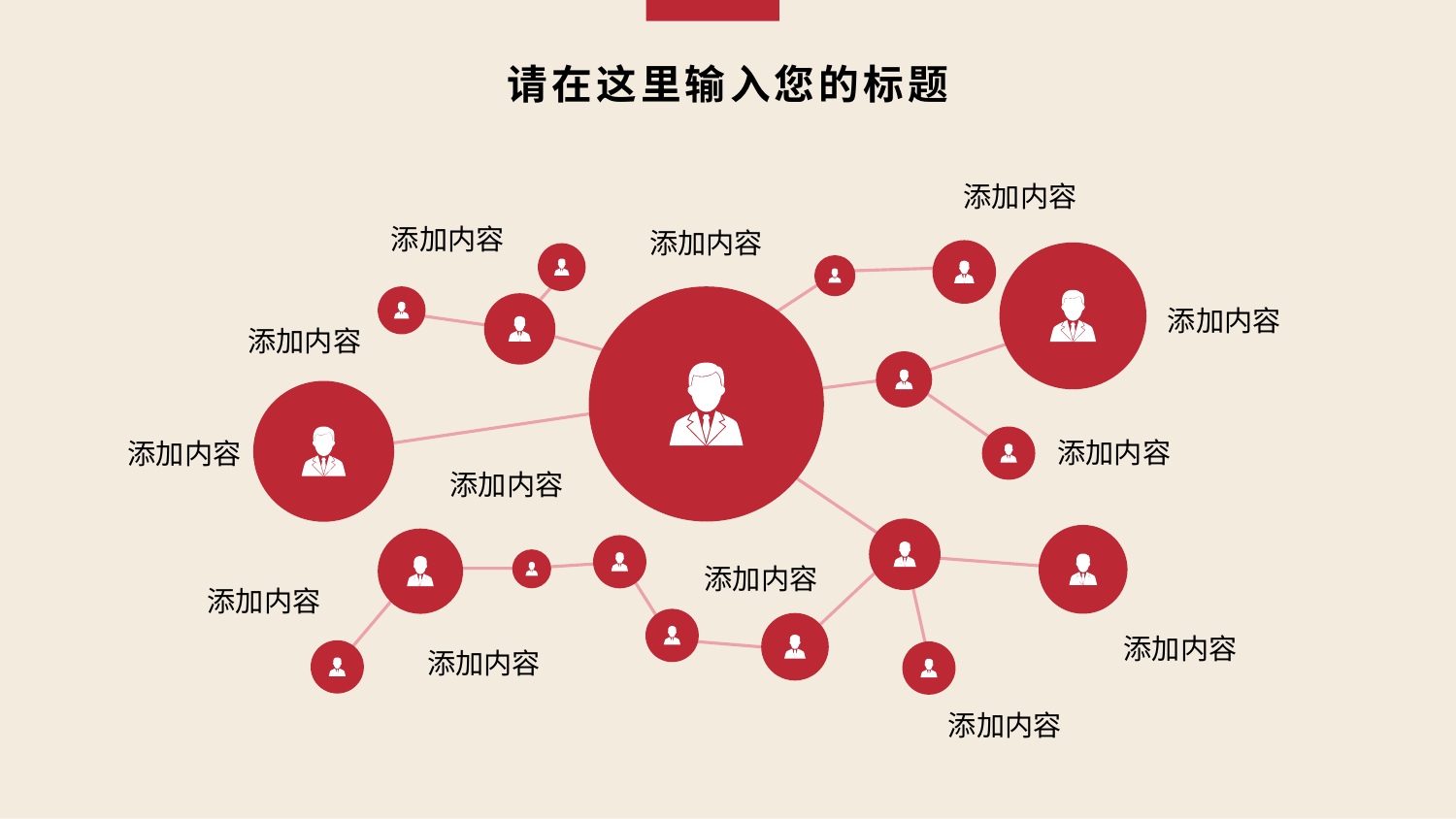

# 请在这里输入您的标题
添加内容
添加内容
添加内容

添加内容

添加内容

添加内容
添加内容

添加内容

添加内容

添加内容
添加内容

添加内容

添加内容